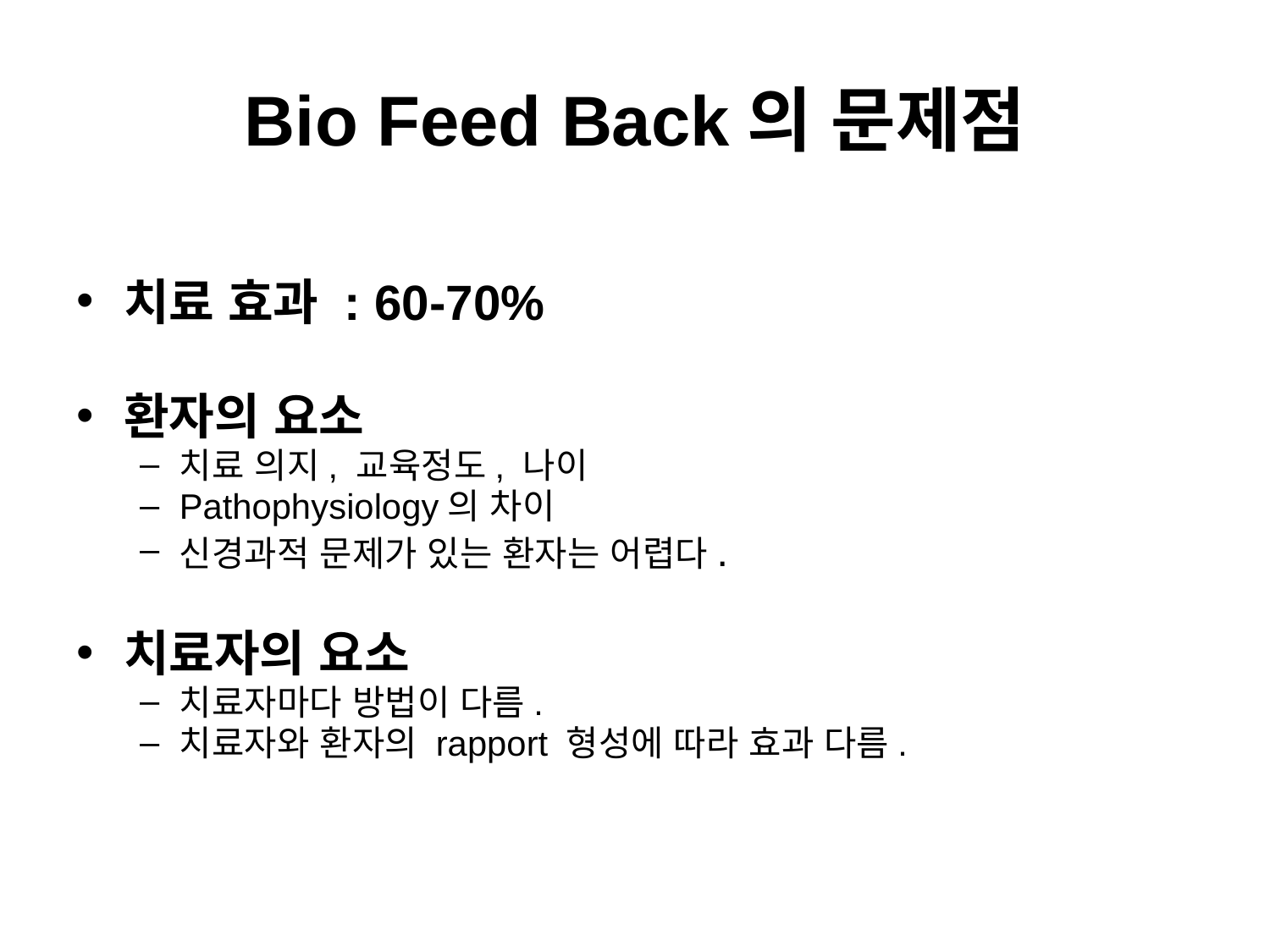

# Bio Feed Back의 문제점
치료 효과 : 60-70%

환자의 요소
치료 의지, 교육정도, 나이
Pathophysiology의 차이
신경과적 문제가 있는 환자는 어렵다.

치료자의 요소
치료자마다 방법이 다름.
치료자와 환자의 rapport 형성에 따라 효과 다름.